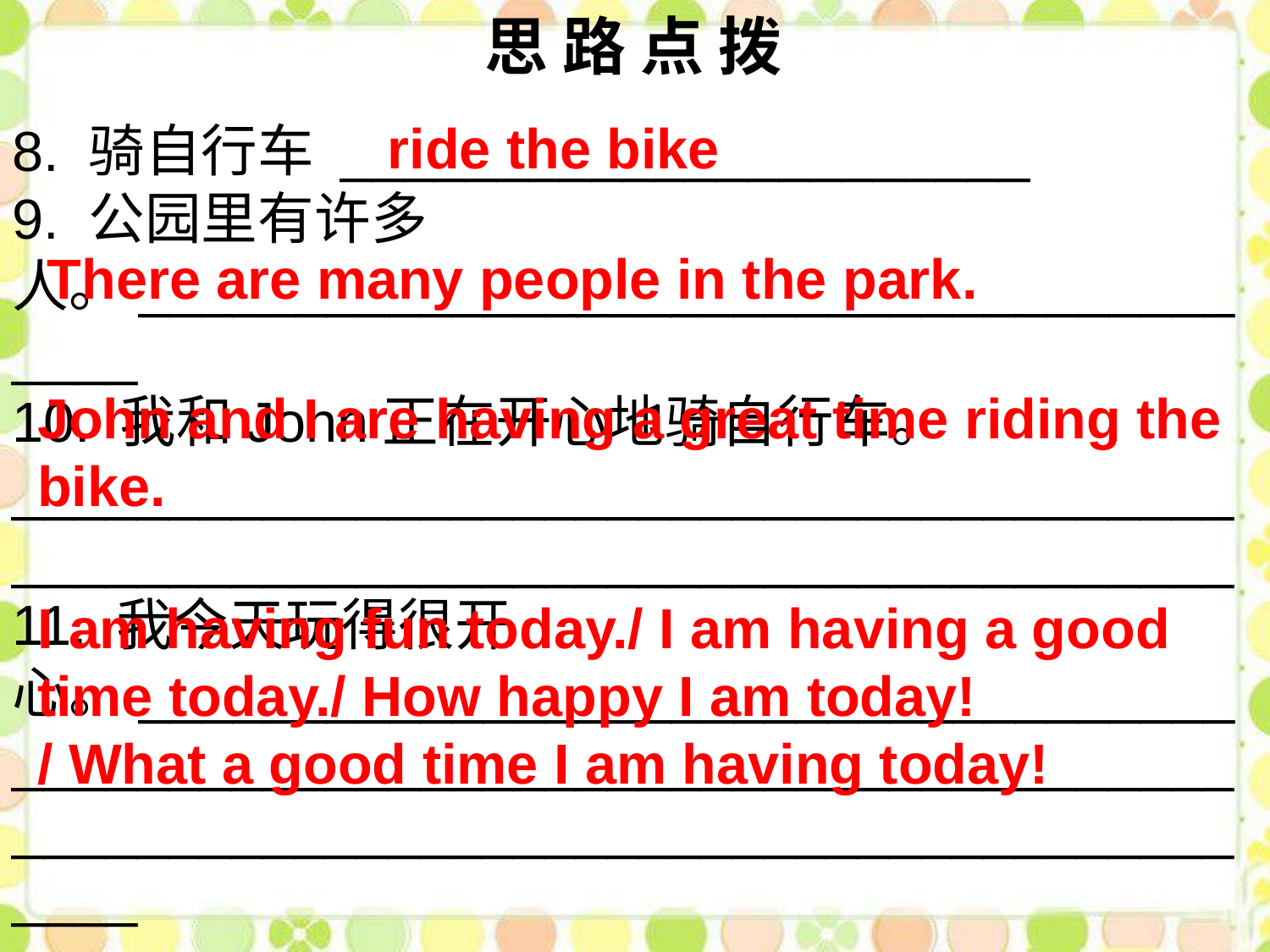

思 路 点 拨
ride the bike
8. 骑自行车 ______________________
9. 公园里有许多人。_______________________________________
10. 我和John正在开心地骑自行车。
______________________________________________________________________________
11. 我今天玩得很开心。_____________________________________________________________________________________________________________________
There are many people in the park.
John and I are having a great time riding the bike.
I am having fun today./ I am having a good time today./ How happy I am today!
/ What a good time I am having today!